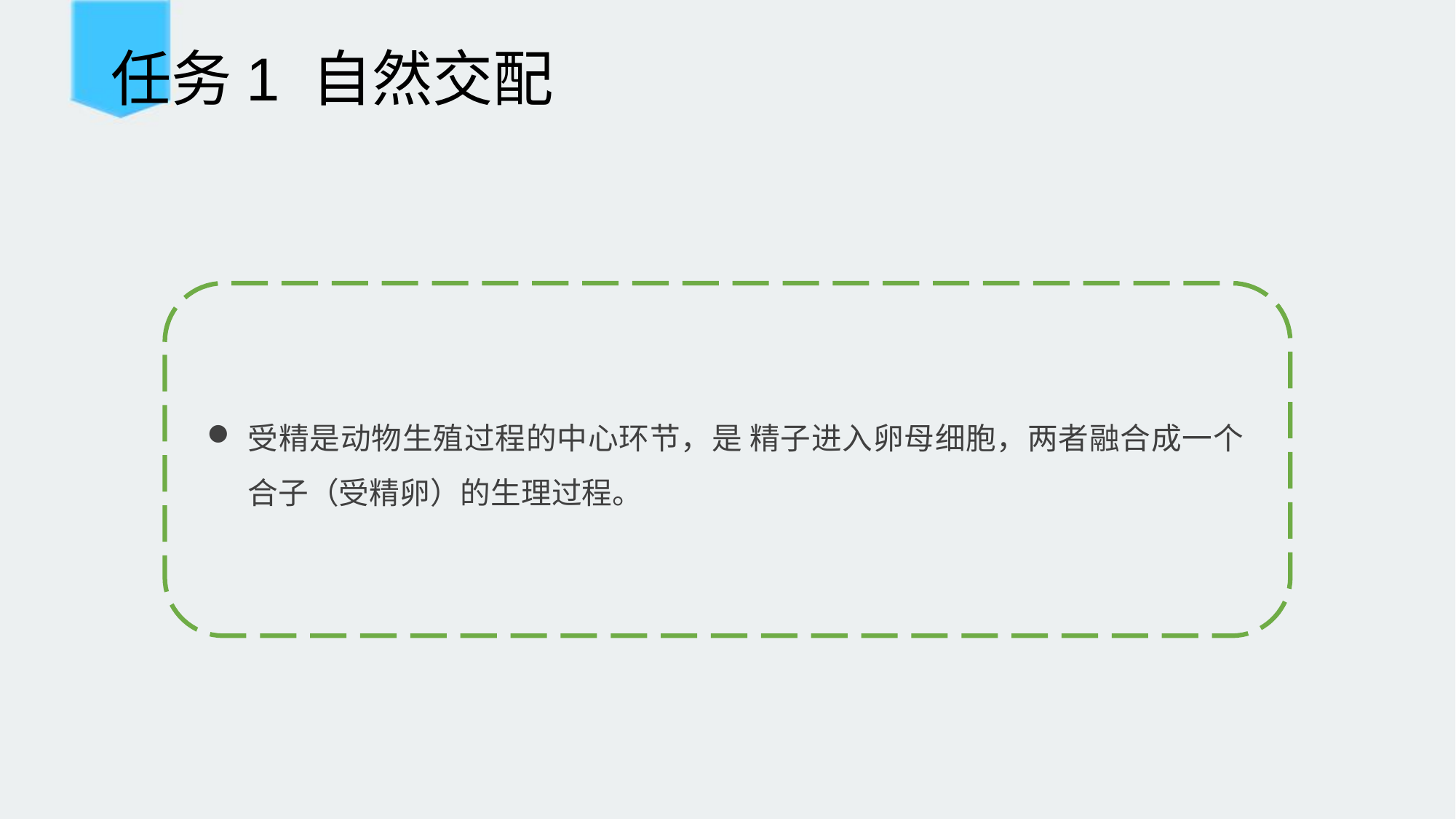

任务1 自然交配

# 受精是动物生殖过程的中心环节，是 精子进入卵母细胞，两者融合成一个 合子（受精卵）的生理过程。